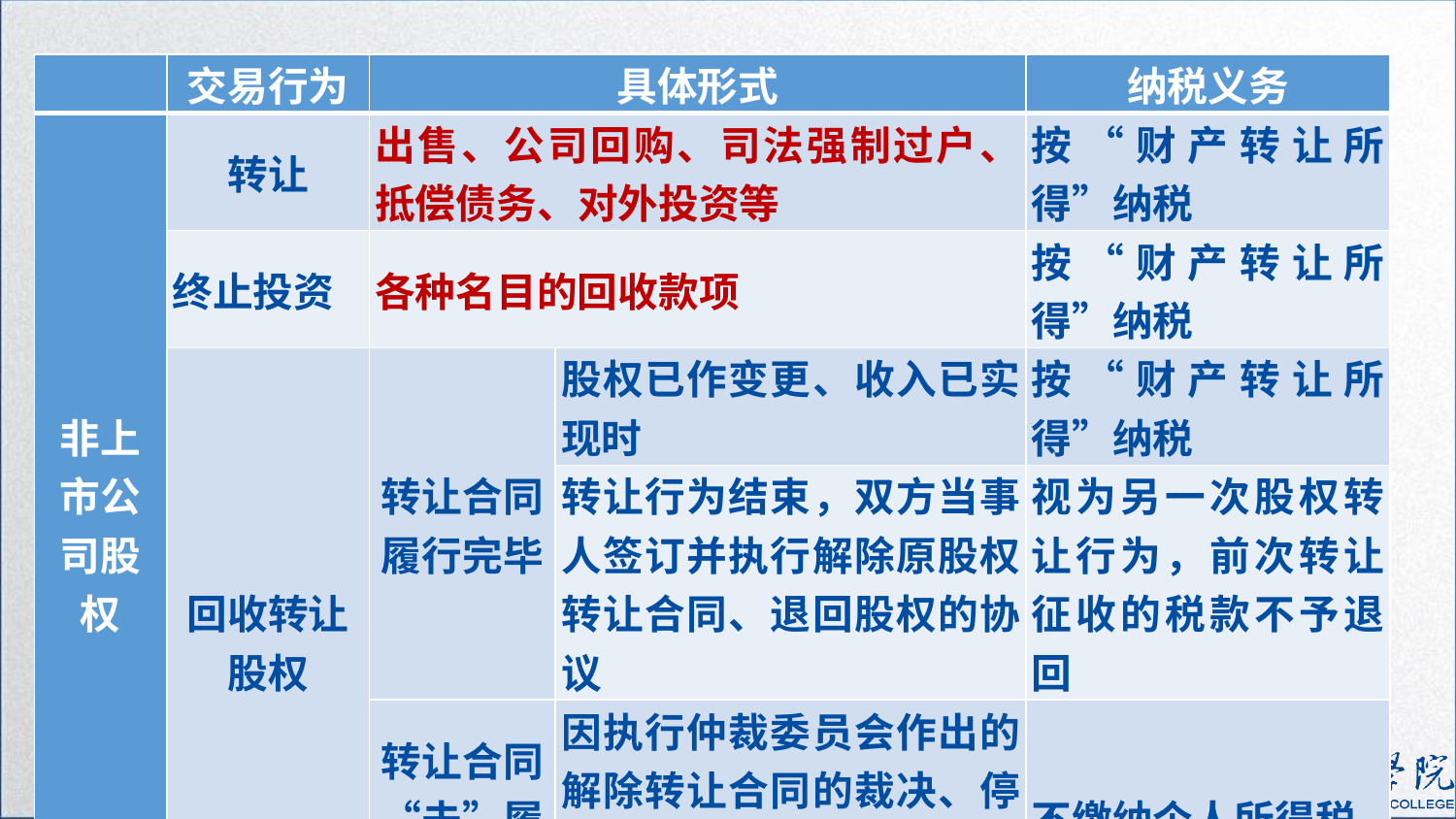

|  | 交易行为 | 具体形式 |  | 纳税义务 |
| --- | --- | --- | --- | --- |
| 非上市公司股权 | 转让 | 出售、公司回购、司法强制过户、抵偿债务、对外投资等 |  | 按“财产转让所得”纳税 |
|  | 终止投资 | 各种名目的回收款项 |  | 按“财产转让所得”纳税 |
|  | 回收转让股权 | 转让合同履行完毕 | 股权已作变更、收入已实现时 | 按“财产转让所得”纳税 |
|  |  |  | 转让行为结束，双方当事人签订并执行解除原股权转让合同、退回股权的协议 | 视为另一次股权转让行为，前次转让征收的税款不予退回 |
|  |  | 转让合同“未”履行完毕 | 因执行仲裁委员会作出的解除转让合同的裁决、停止执行原转让合同，并原价收回已转让股权 | 不缴纳个人所得税 |
198